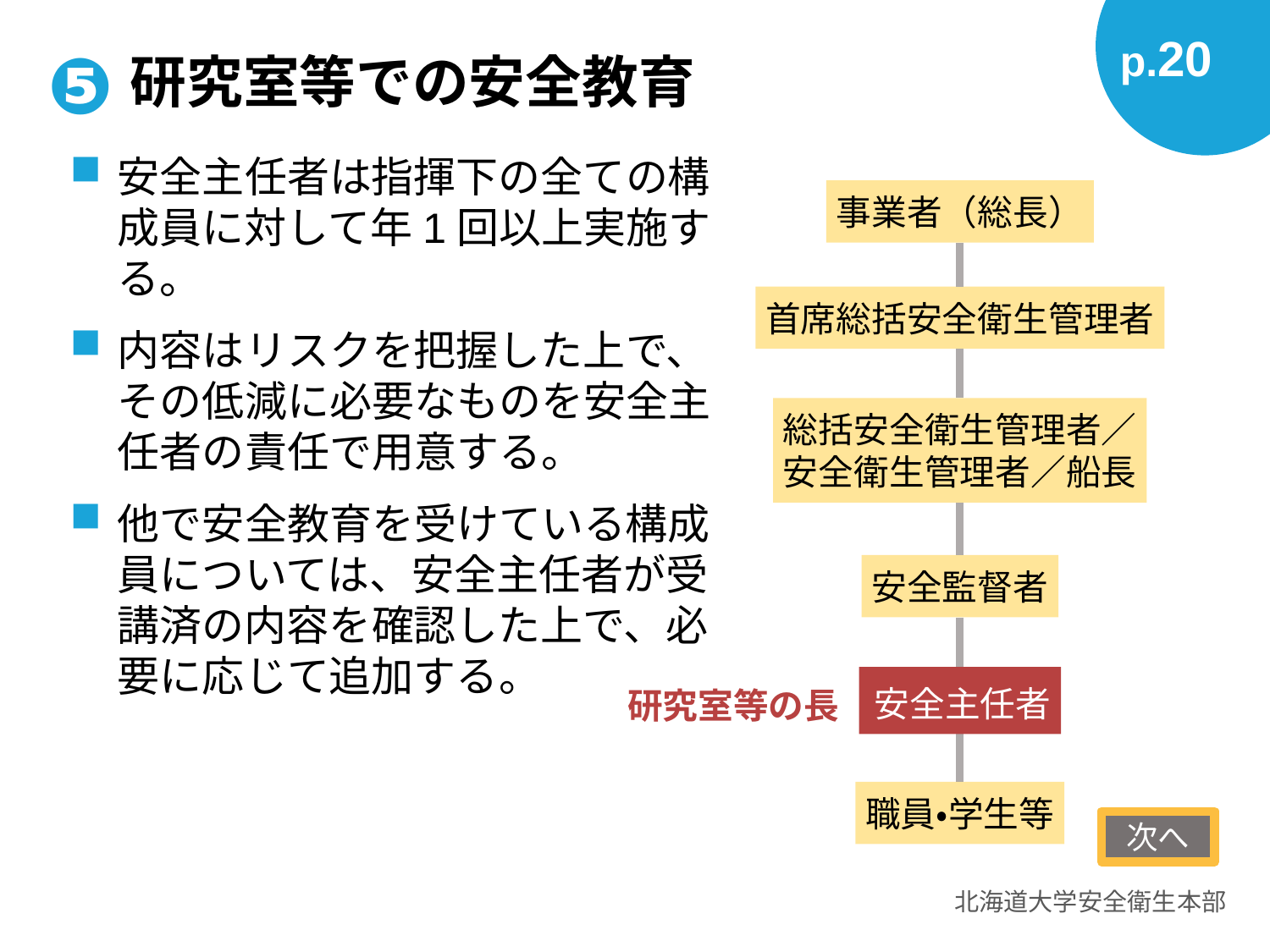

p.20
❺
# 研究室等での安全教育
安全主任者は指揮下の全ての構成員に対して年1回以上実施する。
内容はリスクを把握した上で、その低減に必要なものを安全主任者の責任で用意する。
他で安全教育を受けている構成員については、安全主任者が受講済の内容を確認した上で、必要に応じて追加する。
事業者（総長）
首席総括安全衛生管理者
総括安全衛生管理者／
安全衛生管理者／船長
安全監督者
安全主任者
安全主任者
研究室等の長
職員・学生等
次へ